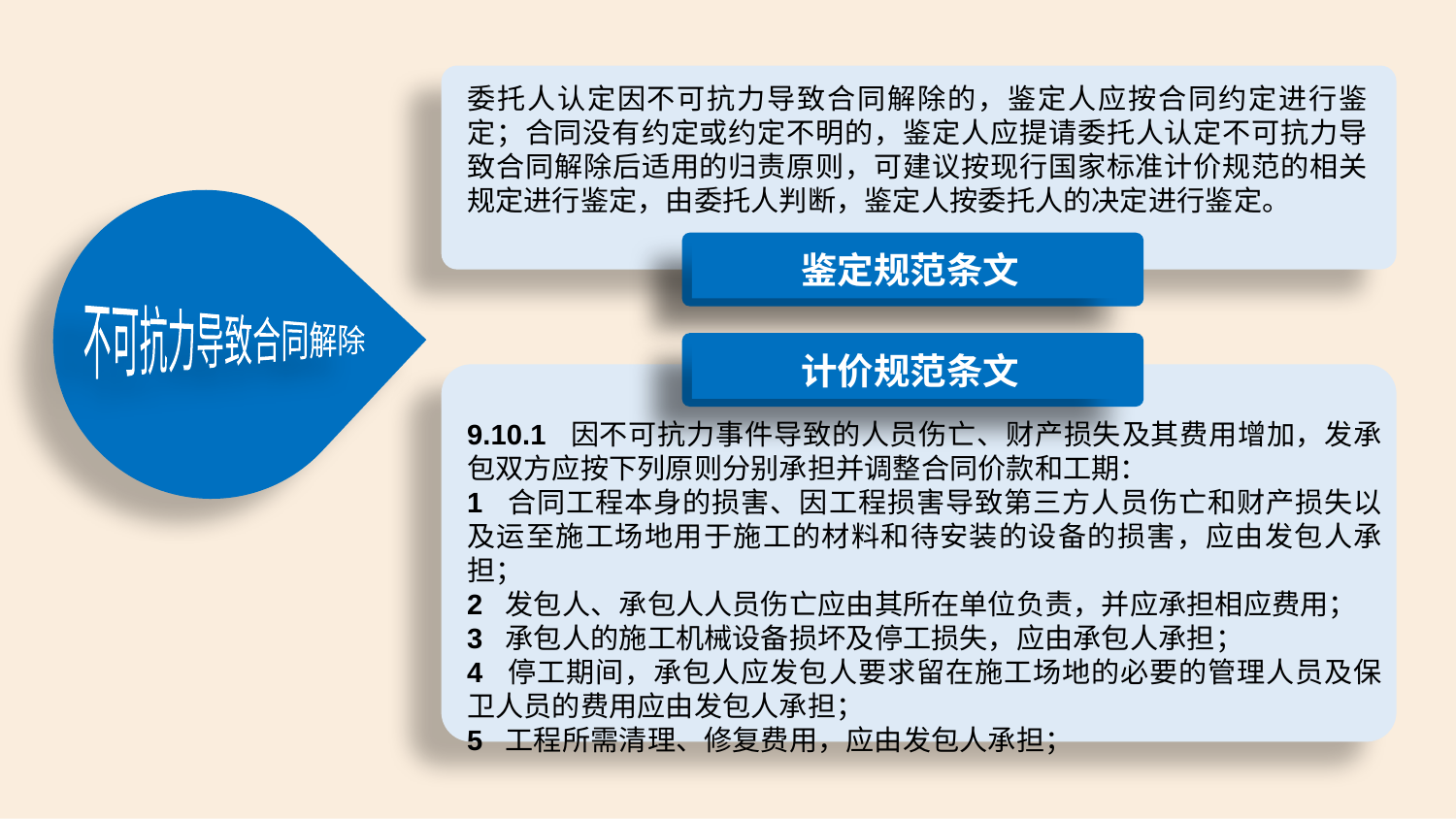

委托人认定因不可抗力导致合同解除的，鉴定人应按合同约定进行鉴定；合同没有约定或约定不明的，鉴定人应提请委托人认定不可抗力导致合同解除后适用的归责原则，可建议按现行国家标准计价规范的相关规定进行鉴定，由委托人判断，鉴定人按委托人的决定进行鉴定。

不可抗力导致合同解除

鉴定规范条文

计价规范条文

9.10.1  因不可抗力事件导致的人员伤亡、财产损失及其费用增加，发承包双方应按下列原则分别承担并调整合同价款和工期：
1  合同工程本身的损害、因工程损害导致第三方人员伤亡和财产损失以及运至施工场地用于施工的材料和待安装的设备的损害，应由发包人承担；
2  发包人、承包人人员伤亡应由其所在单位负责，并应承担相应费用；
3  承包人的施工机械设备损坏及停工损失，应由承包人承担；
4  停工期间，承包人应发包人要求留在施工场地的必要的管理人员及保卫人员的费用应由发包人承担；
5  工程所需清理、修复费用，应由发包人承担；